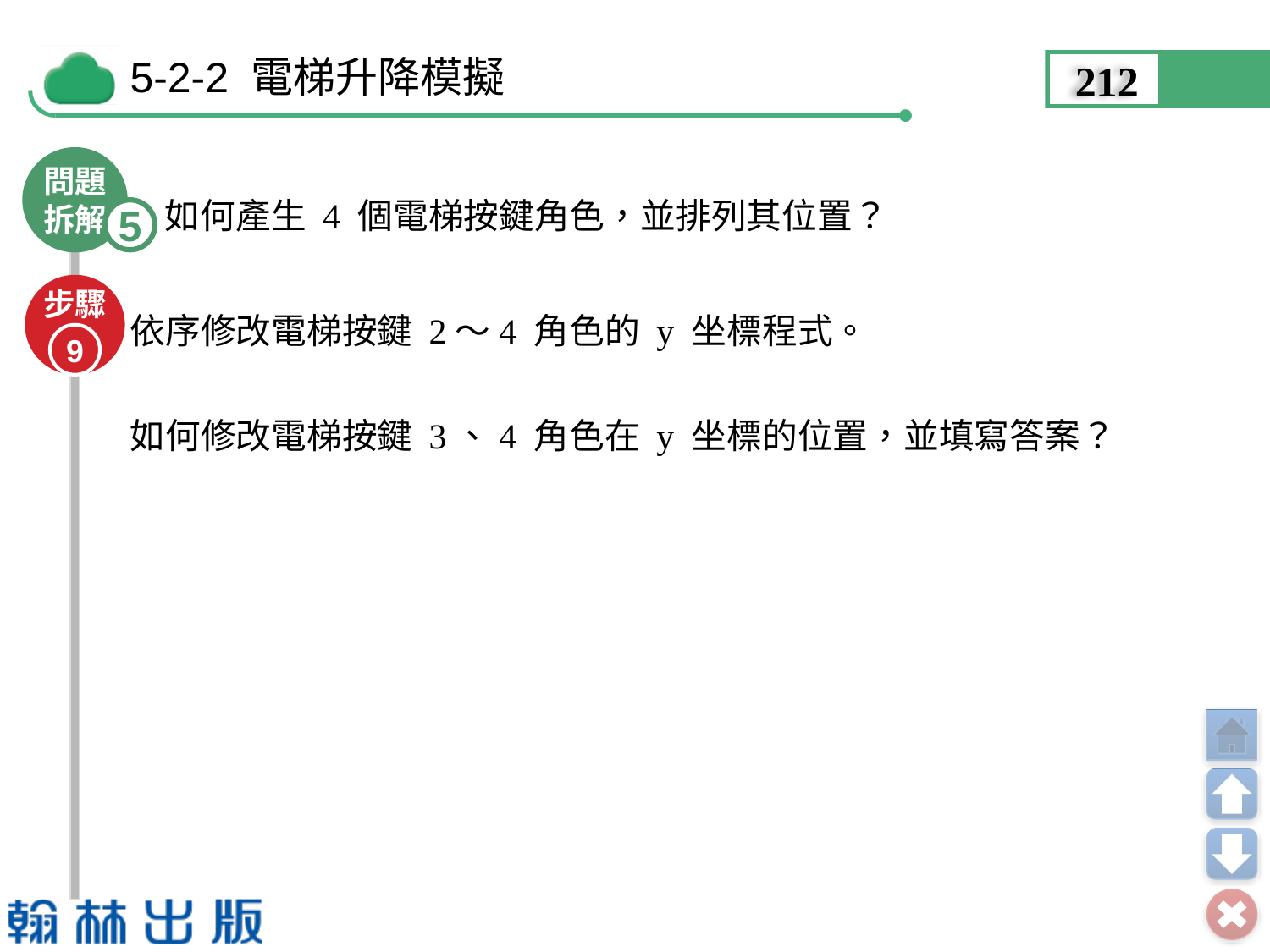

212
問題
拆解
5
如何產生 4 個電梯按鍵角色，並排列其位置？

步驟

9
依序修改電梯按鍵 2～4 角色的 y 坐標程式。
如何修改電梯按鍵 3、4 角色在 y 坐標的位置，並填寫答案？